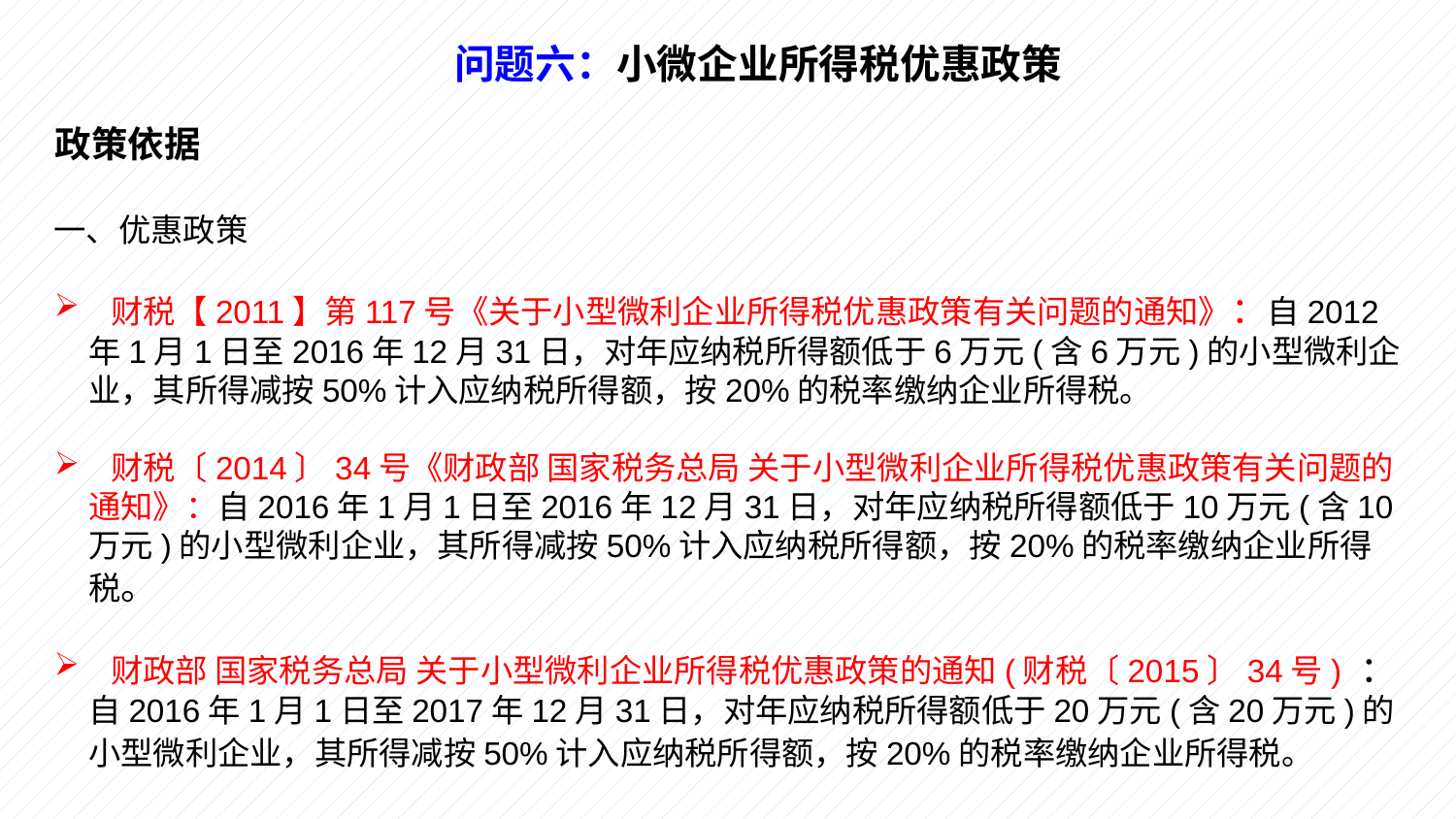

问题六：小微企业所得税优惠政策
政策依据
一、优惠政策

  财税【2011】第117号《关于小型微利企业所得税优惠政策有关问题的通知》：自2012年1月1日至2016年12月31日，对年应纳税所得额低于6万元(含6万元)的小型微利企业，其所得减按50%计入应纳税所得额，按20%的税率缴纳企业所得税。

  财税〔2014〕34号《财政部 国家税务总局 关于小型微利企业所得税优惠政策有关问题的通知》：自2016年1月1日至2016年12月31日，对年应纳税所得额低于10万元(含10万元)的小型微利企业，其所得减按50%计入应纳税所得额，按20%的税率缴纳企业所得税。

  财政部 国家税务总局 关于小型微利企业所得税优惠政策的通知(财税〔2015〕34号) ：自2016年1月1日至2017年12月31日，对年应纳税所得额低于20万元(含20万元)的小型微利企业，其所得减按50%计入应纳税所得额，按20%的税率缴纳企业所得税。